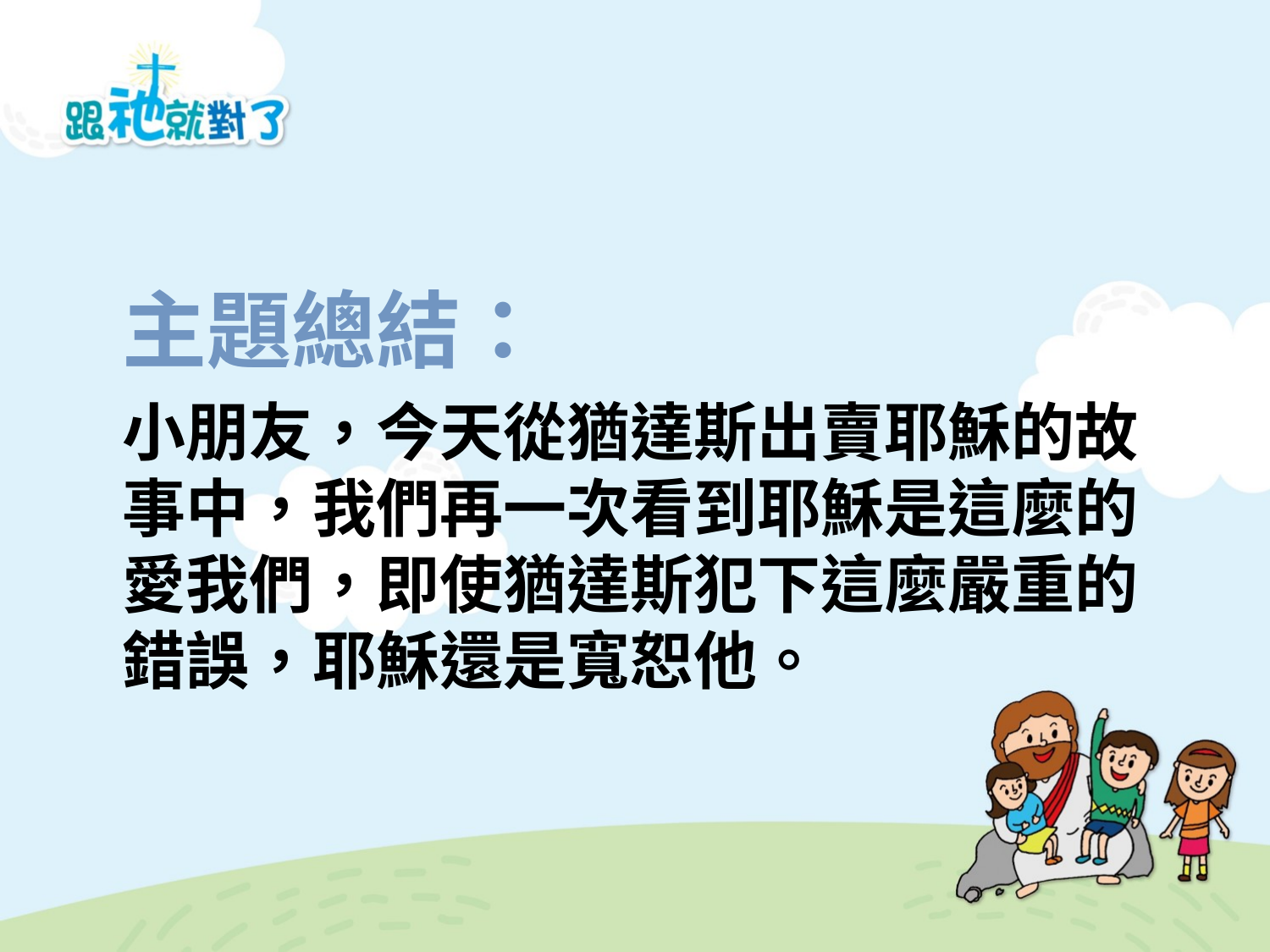

主題總結：
小朋友，今天從猶達斯出賣耶穌的故事中，我們再一次看到耶穌是這麼的愛我們，即使猶達斯犯下這麼嚴重的錯誤，耶穌還是寬恕他。